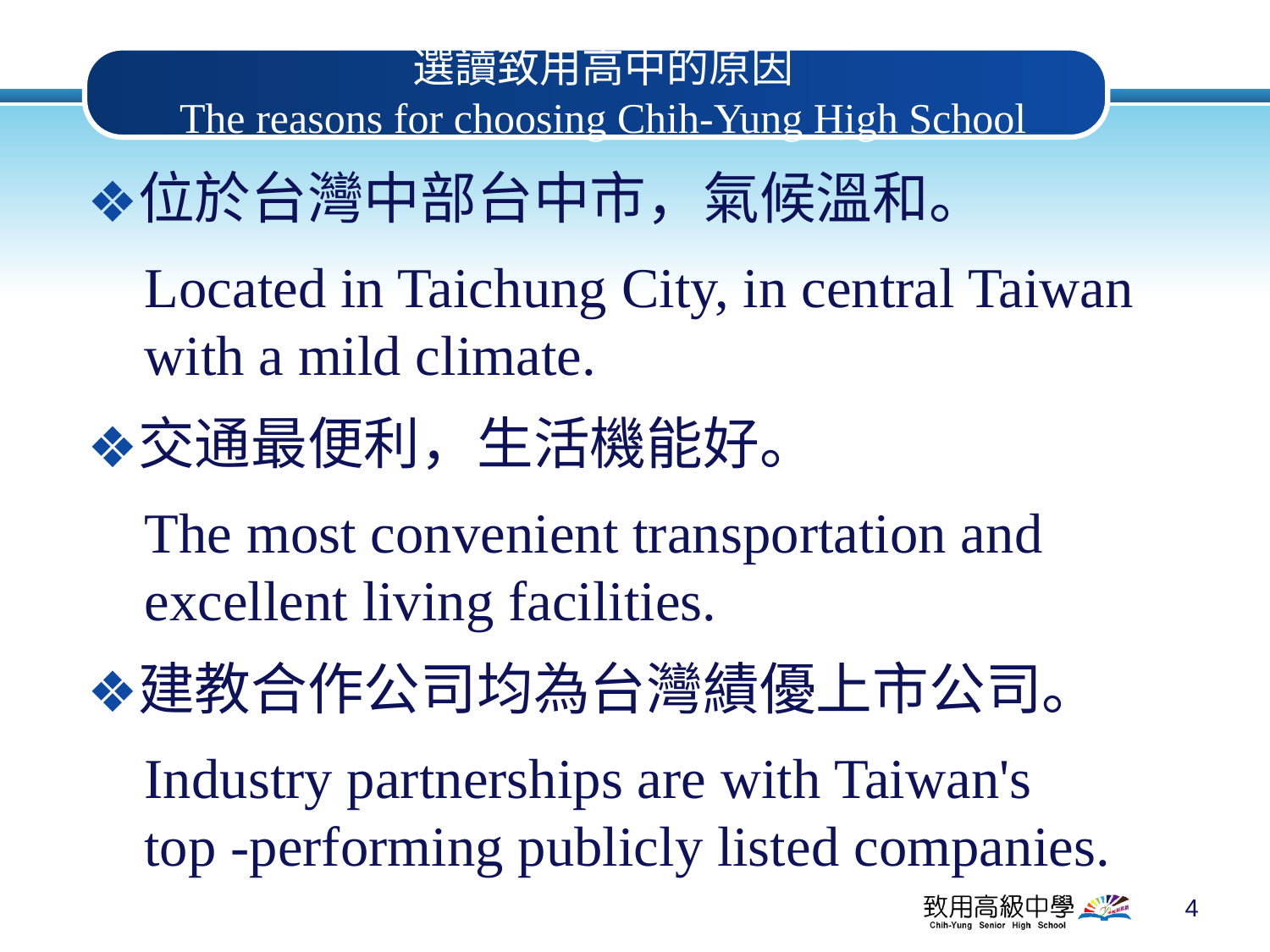

# 選讀致用高中的原因 The reasons for choosing Chih-Yung High School
位於台灣中部台中市，氣候溫和。
    Located in Taichung City, in central Taiwan
    with a mild climate.
交通最便利，生活機能好。
    The most convenient transportation and
    excellent living facilities.
建教合作公司均為台灣績優上市公司。
    Industry partnerships are with Taiwan's
    top -performing publicly listed companies.

4